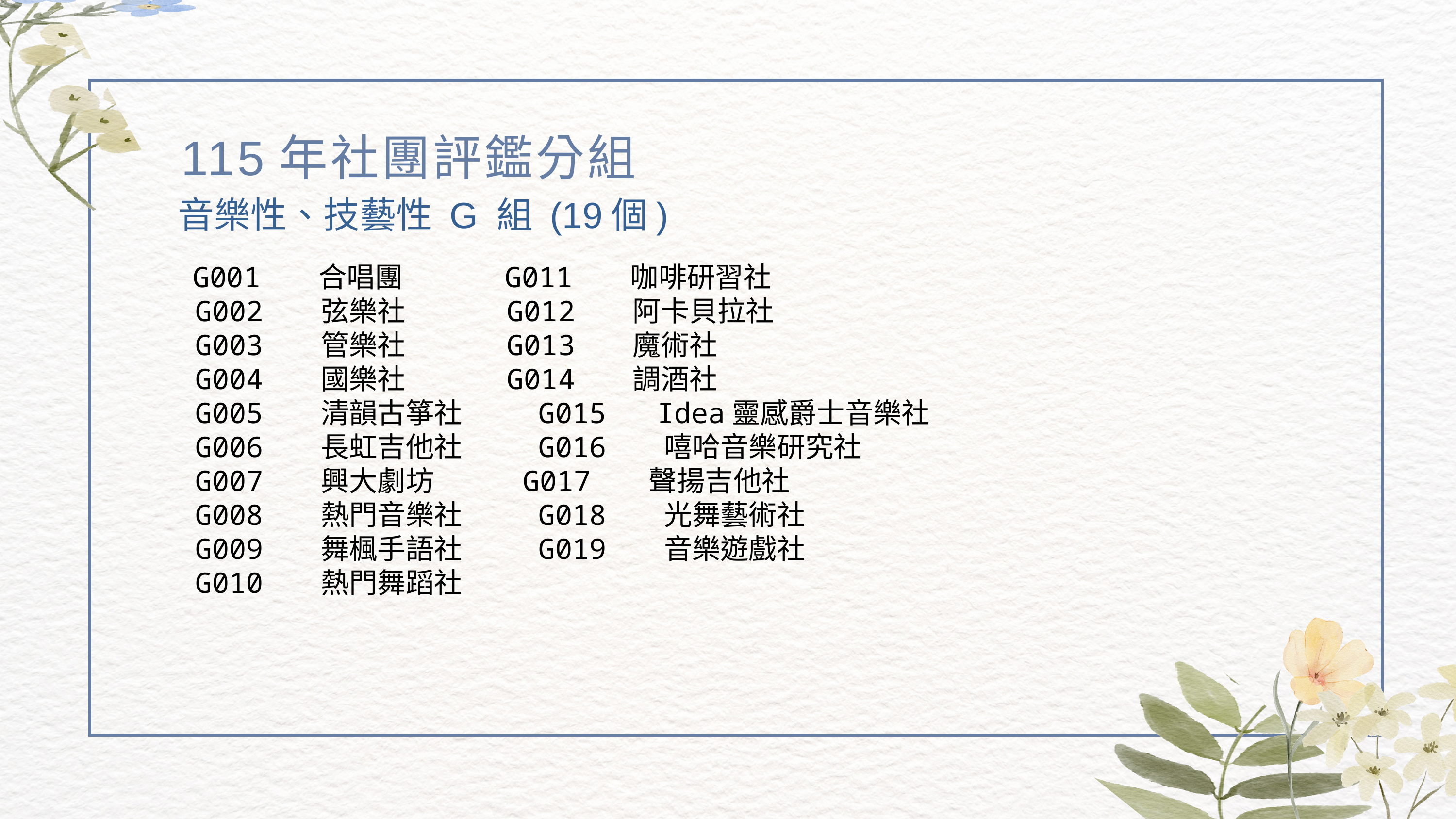

115年社團評鑑分組
音樂性、技藝性 G 組 (19個)
  G001   合唱團               G011   咖啡研習社
 G002   弦樂社               G012   阿卡貝拉社
 G003   管樂社               G013   魔術社
 G004   國樂社               G014   調酒社
 G005   清韻古箏社           G015   Idea靈感爵士音樂社
 G006   長虹吉他社           G016   嘻哈音樂研究社
 G007   興大劇坊             G017   聲揚吉他社
 G008   熱門音樂社           G018   光舞藝術社
 G009   舞楓手語社           G019   音樂遊戲社
 G010   熱門舞蹈社